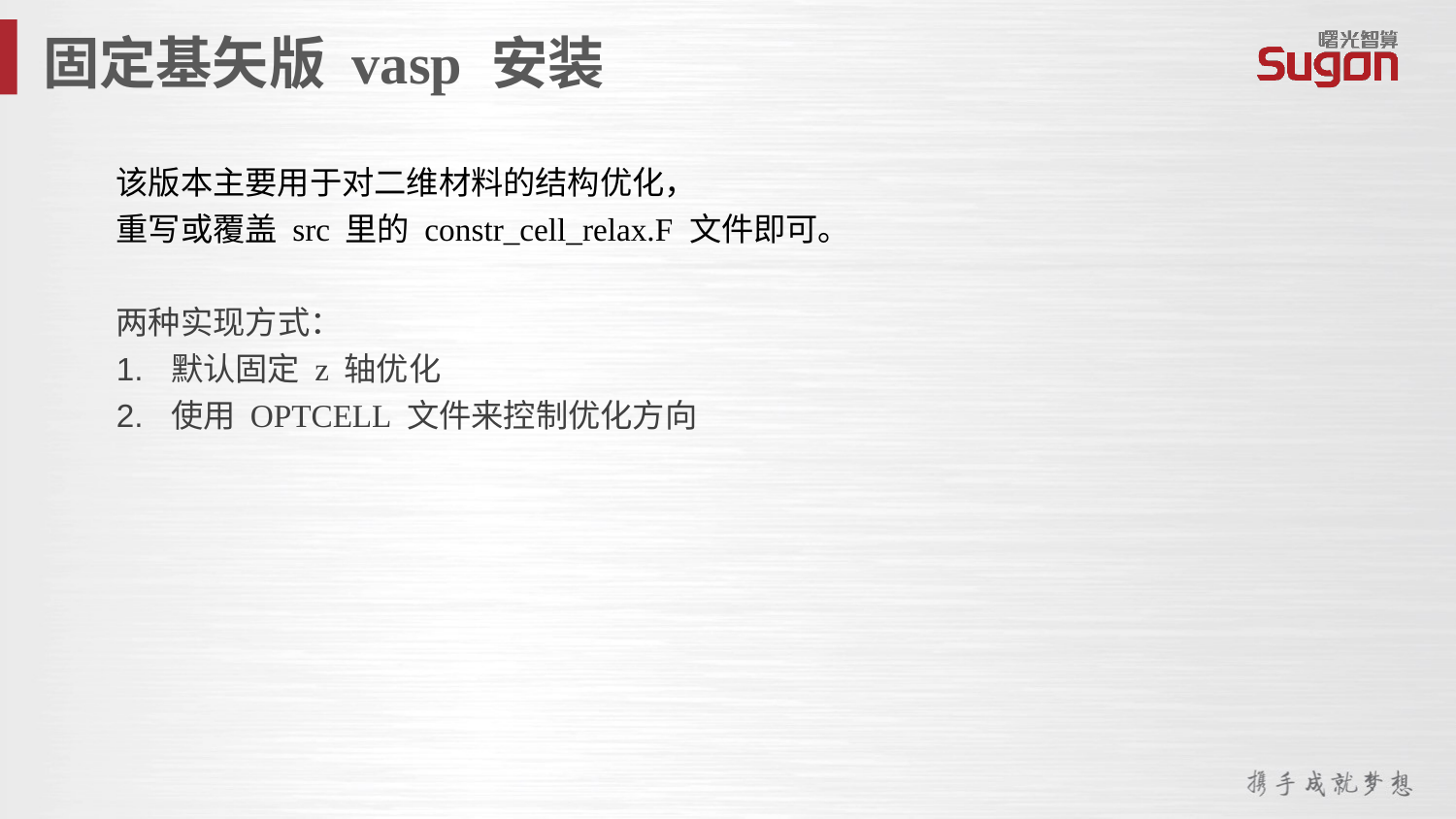

固定基矢版 vasp 安装
该版本主要用于对二维材料的结构优化，
重写或覆盖 src 里的 constr_cell_relax.F 文件即可。

两种实现方式：
默认固定 z 轴优化
使用 OPTCELL 文件来控制优化方向